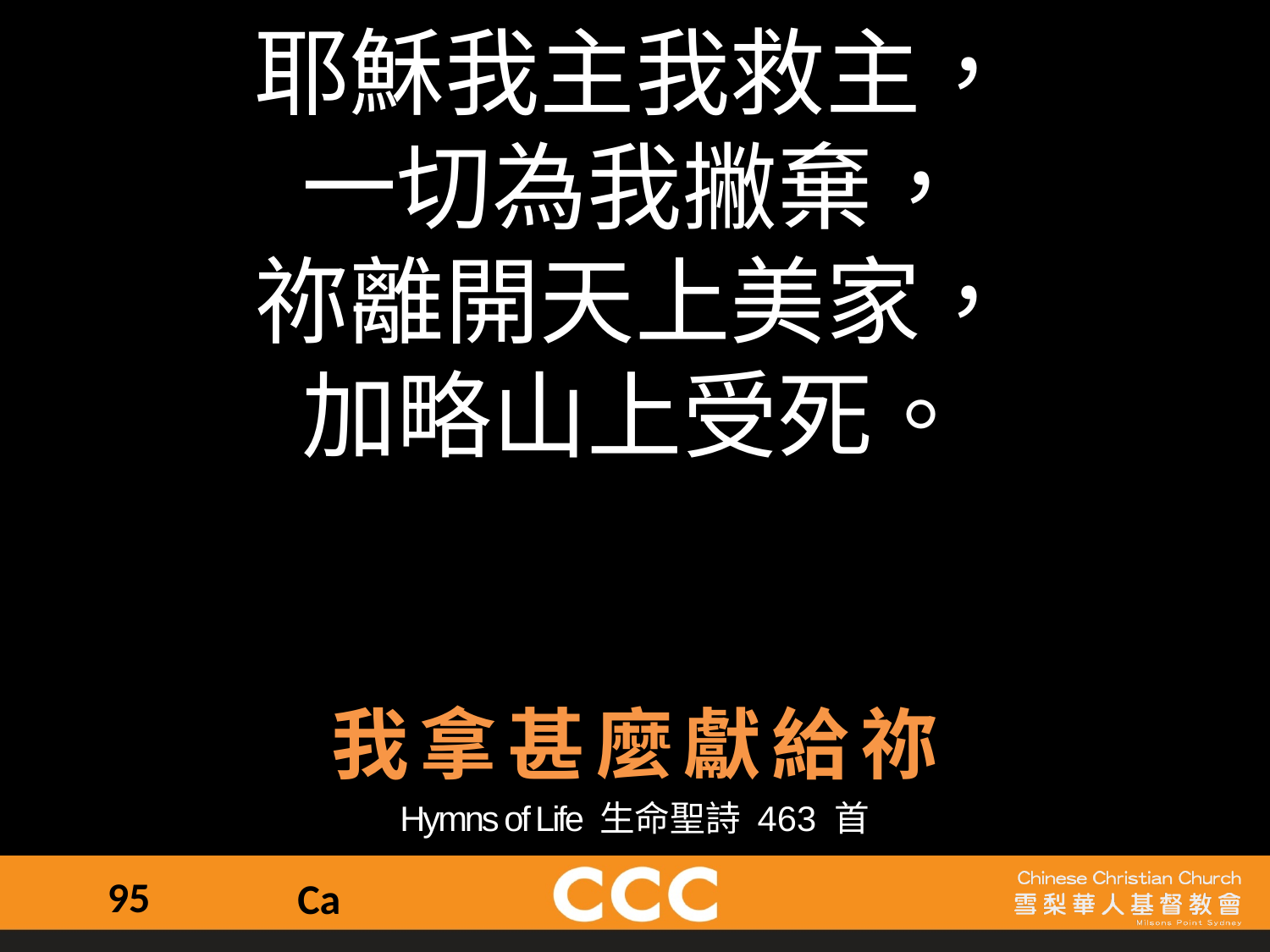

耶穌我主我救主，
一切為我撇棄，
祢離開天上美家，
加略山上受死。
我拿甚麼獻給祢
Hymns of Life 生命聖詩 463 首
95
Ca